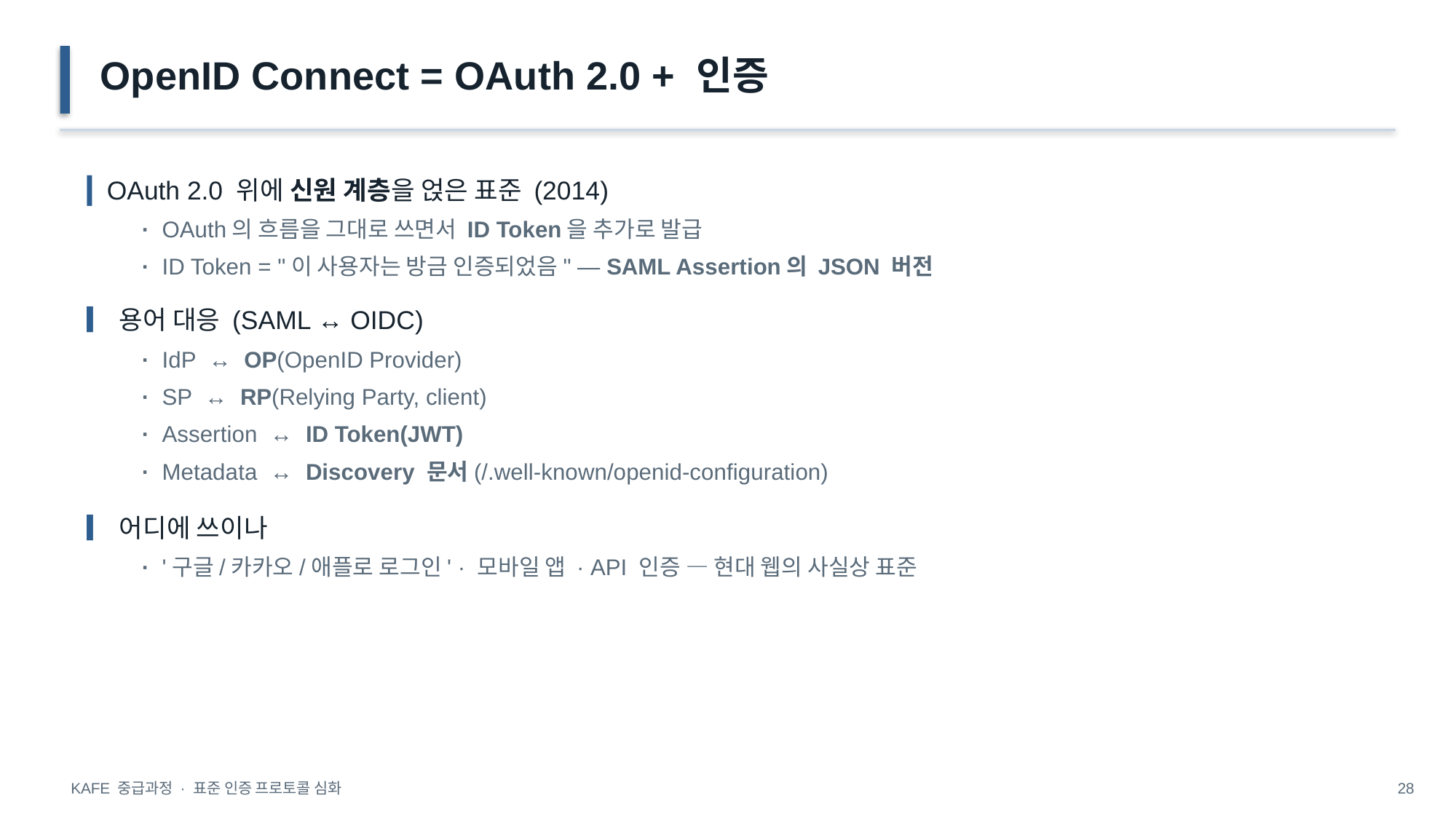

OpenID Connect = OAuth 2.0 + 인증

▎OAuth 2.0 위에 신원 계층을 얹은 표준 (2014)
·  OAuth의 흐름을 그대로 쓰면서 ID Token을 추가로 발급
·  ID Token = "이 사용자는 방금 인증되었음" — SAML Assertion의 JSON 버전
▎용어 대응 (SAML ↔ OIDC)
·  IdP  ↔  OP(OpenID Provider)
·  SP  ↔  RP(Relying Party, client)
·  Assertion  ↔  ID Token(JWT)
·  Metadata  ↔  Discovery 문서(/.well-known/openid-configuration)
▎어디에 쓰이나
·  '구글/카카오/애플로 로그인' · 모바일 앱 · API 인증 — 현대 웹의 사실상 표준
KAFE 중급과정 · 표준 인증 프로토콜 심화
28